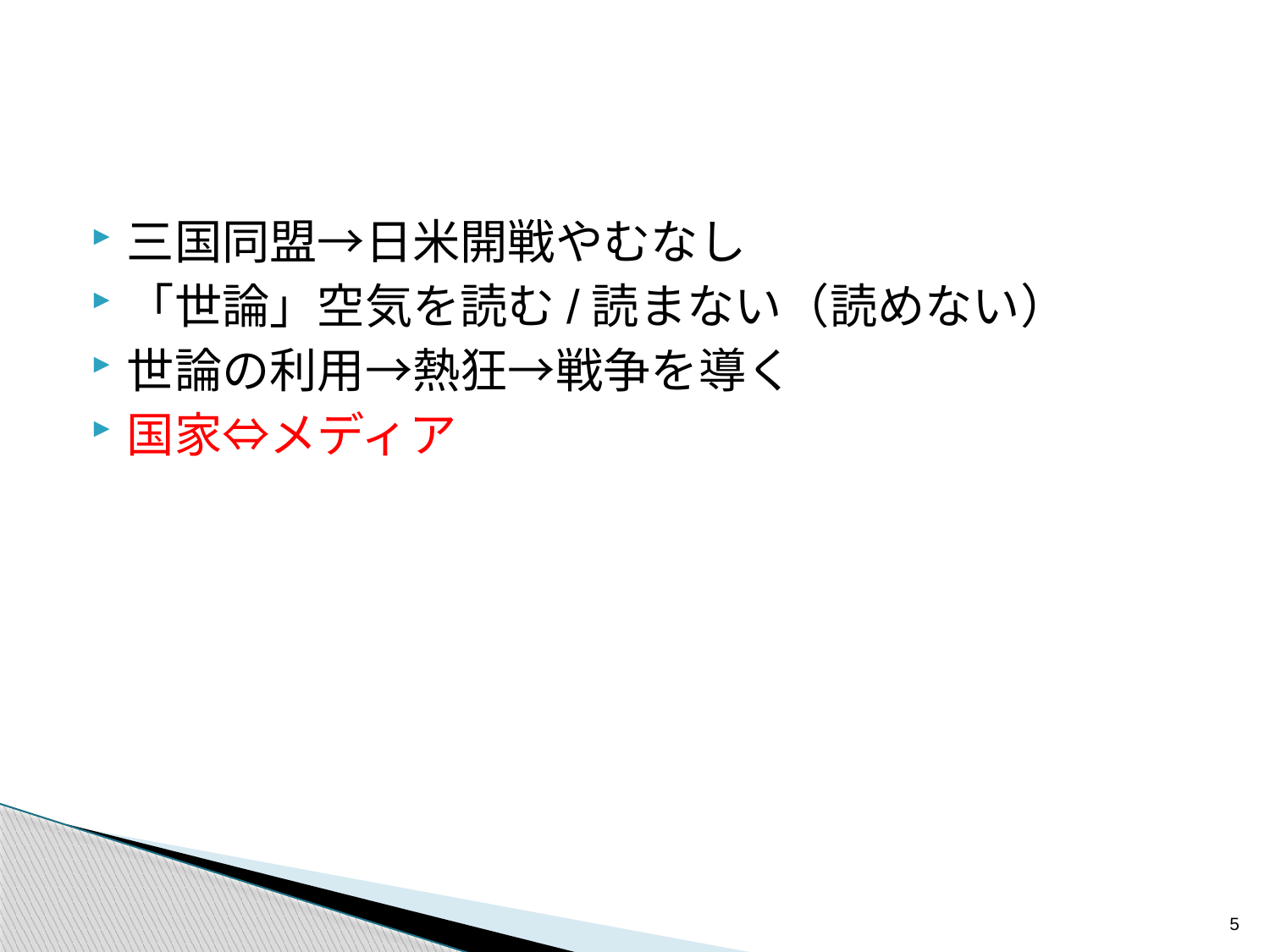

#
三国同盟→日米開戦やむなし
「世論」空気を読む/読まない（読めない）
世論の利用→熱狂→戦争を導く
国家⇔メディア
5